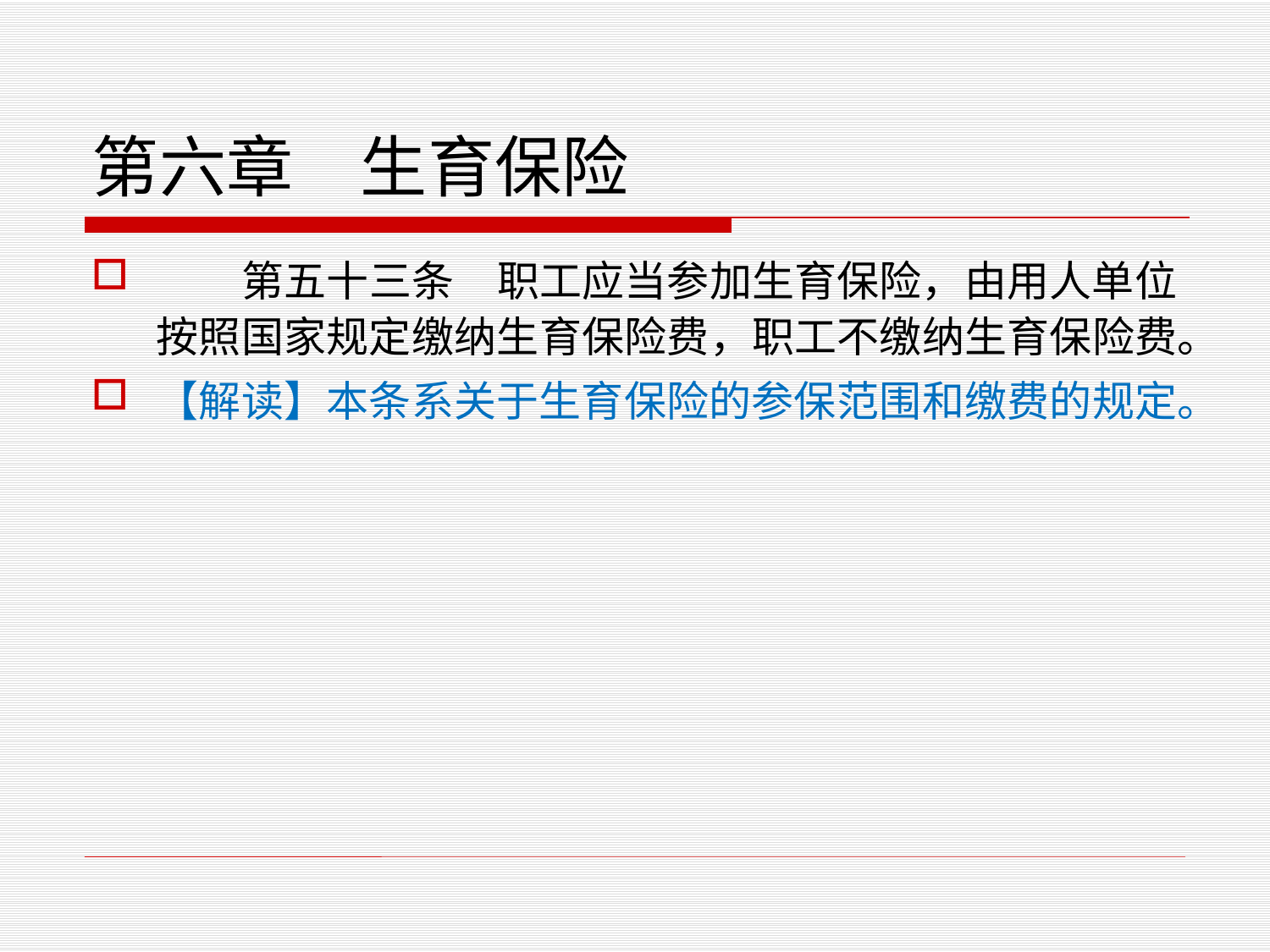

# 第六章　生育保险
　　第五十三条　职工应当参加生育保险，由用人单位按照国家规定缴纳生育保险费，职工不缴纳生育保险费。
【解读】本条系关于生育保险的参保范围和缴费的规定。